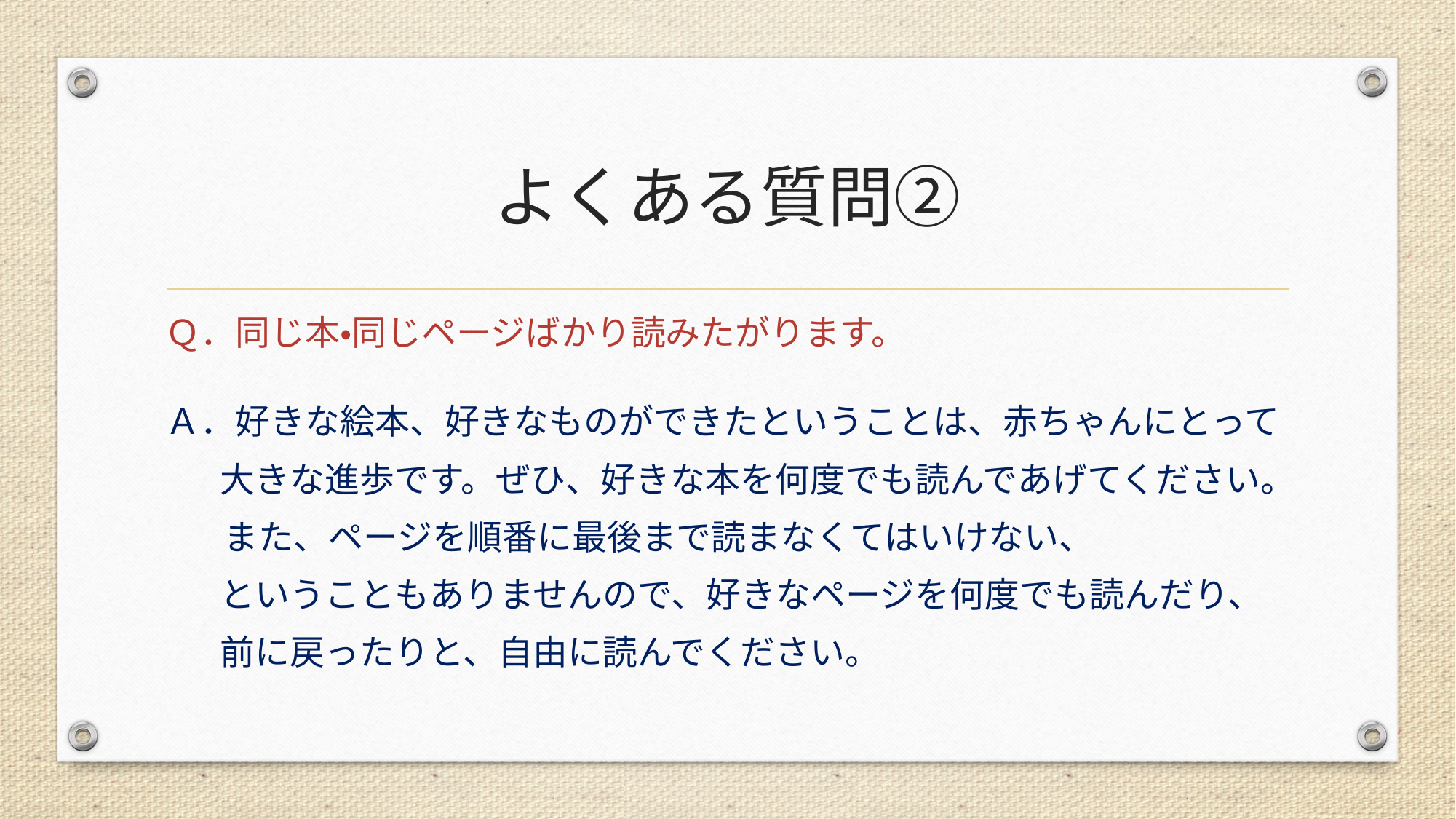

# よくある質問②
Ｑ．同じ本・同じページばかり読みたがります。

Ａ．好きな絵本、好きなものができたということは、赤ちゃんにとって
      大きな進歩です。ぜひ、好きな本を何度でも読んであげてください。
　   また、ページを順番に最後まで読まなくてはいけない、
      ということもありませんので、好きなページを何度でも読んだり、
      前に戻ったりと、自由に読んでください。